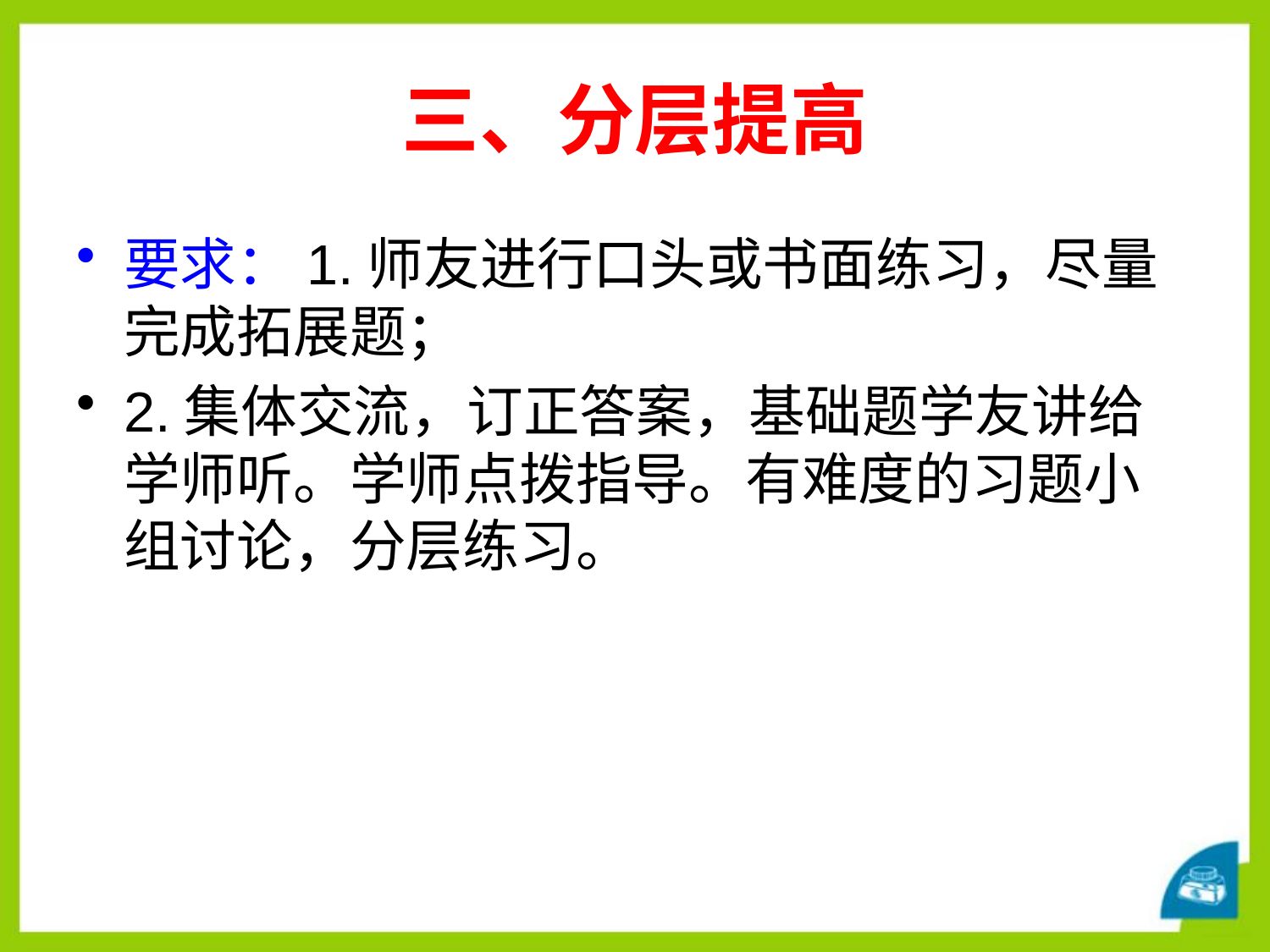

# 三、分层提高
要求：1.师友进行口头或书面练习，尽量完成拓展题；
2.集体交流，订正答案，基础题学友讲给学师听。学师点拨指导。有难度的习题小组讨论，分层练习。